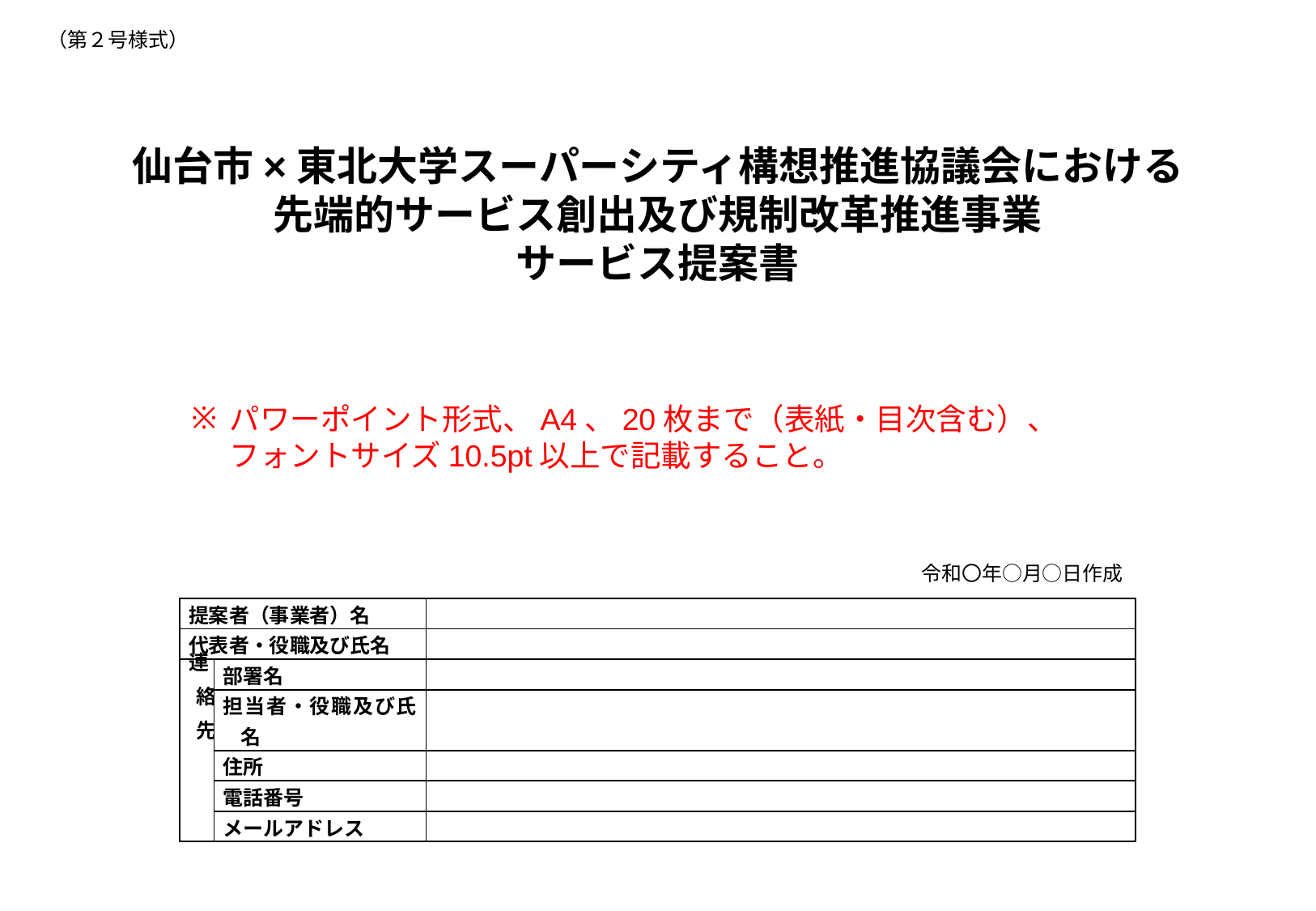

（第２号様式）
仙台市×東北大学スーパーシティ構想推進協議会における
先端的サービス創出及び規制改革推進事業
サービス提案書
パワーポイント形式、A4、20枚まで（表紙・目次含む）、フォントサイズ10.5pt以上で記載すること。
令和〇年○月○日作成
| 提案者（事業者）名 |  |  |
| --- | --- | --- |
| 代表者・役職及び氏名 |  |  |
| 連　絡　先 | 部署名 |  |
|  | 担当者・役職及び氏名 |  |
|  | 住所 |  |
|  | 電話番号 |  |
|  | メールアドレス |  |